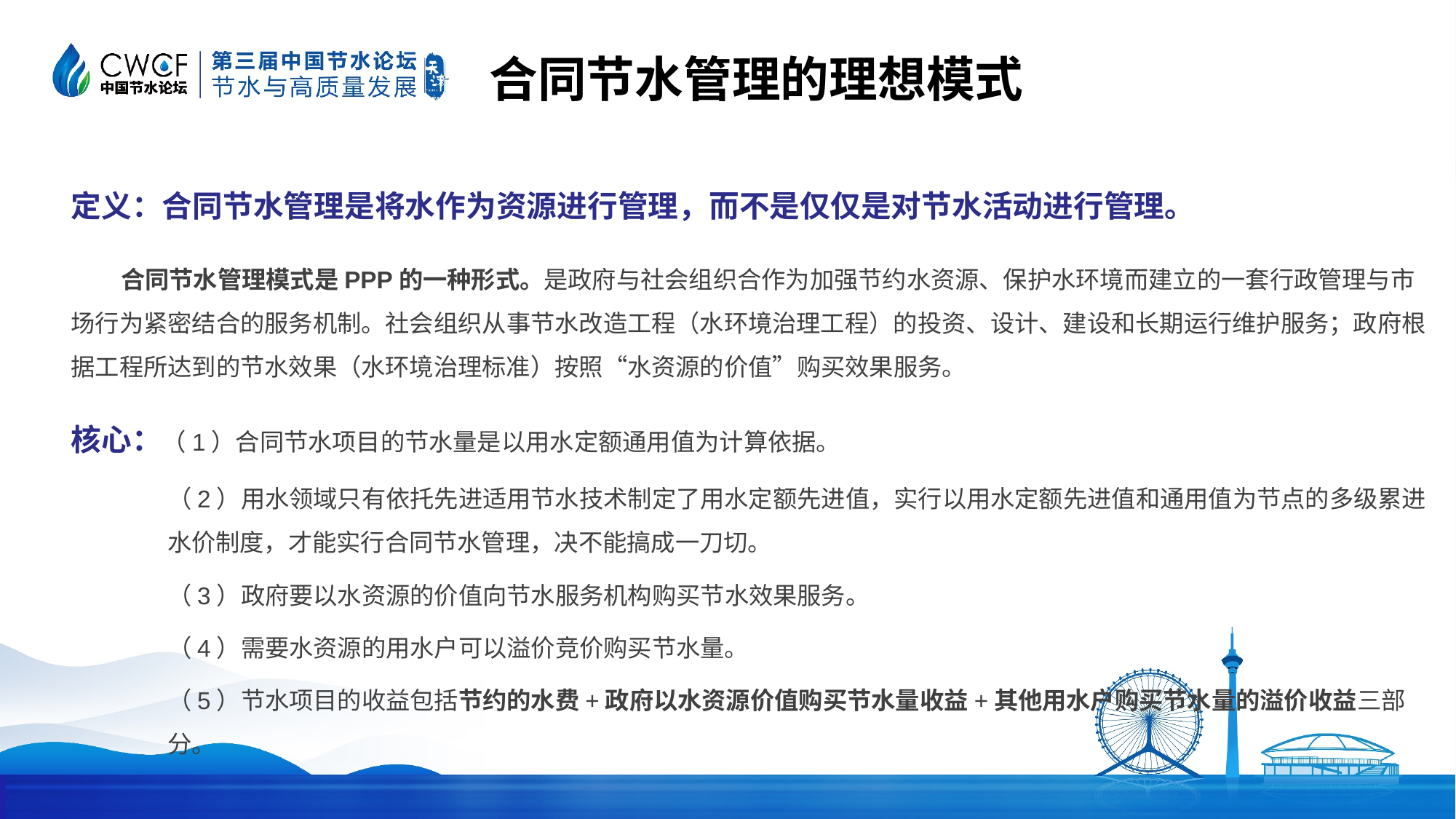

合同节水管理的理想模式
定义：合同节水管理是将水作为资源进行管理，而不是仅仅是对节水活动进行管理。
       合同节水管理模式是PPP的一种形式。是政府与社会组织合作为加强节约水资源、保护水环境而建立的一套行政管理与市场行为紧密结合的服务机制。社会组织从事节水改造工程（水环境治理工程）的投资、设计、建设和长期运行维护服务；政府根据工程所达到的节水效果（水环境治理标准）按照“水资源的价值”购买效果服务。
核心：（1）合同节水项目的节水量是以用水定额通用值为计算依据。
（2）用水领域只有依托先进适用节水技术制定了用水定额先进值，实行以用水定额先进值和通用值为节点的多级累进水价制度，才能实行合同节水管理，决不能搞成一刀切。
（3）政府要以水资源的价值向节水服务机构购买节水效果服务。
（4）需要水资源的用水户可以溢价竞价购买节水量。
（5）节水项目的收益包括节约的水费+政府以水资源价值购买节水量收益+其他用水户购买节水量的溢价收益三部分。